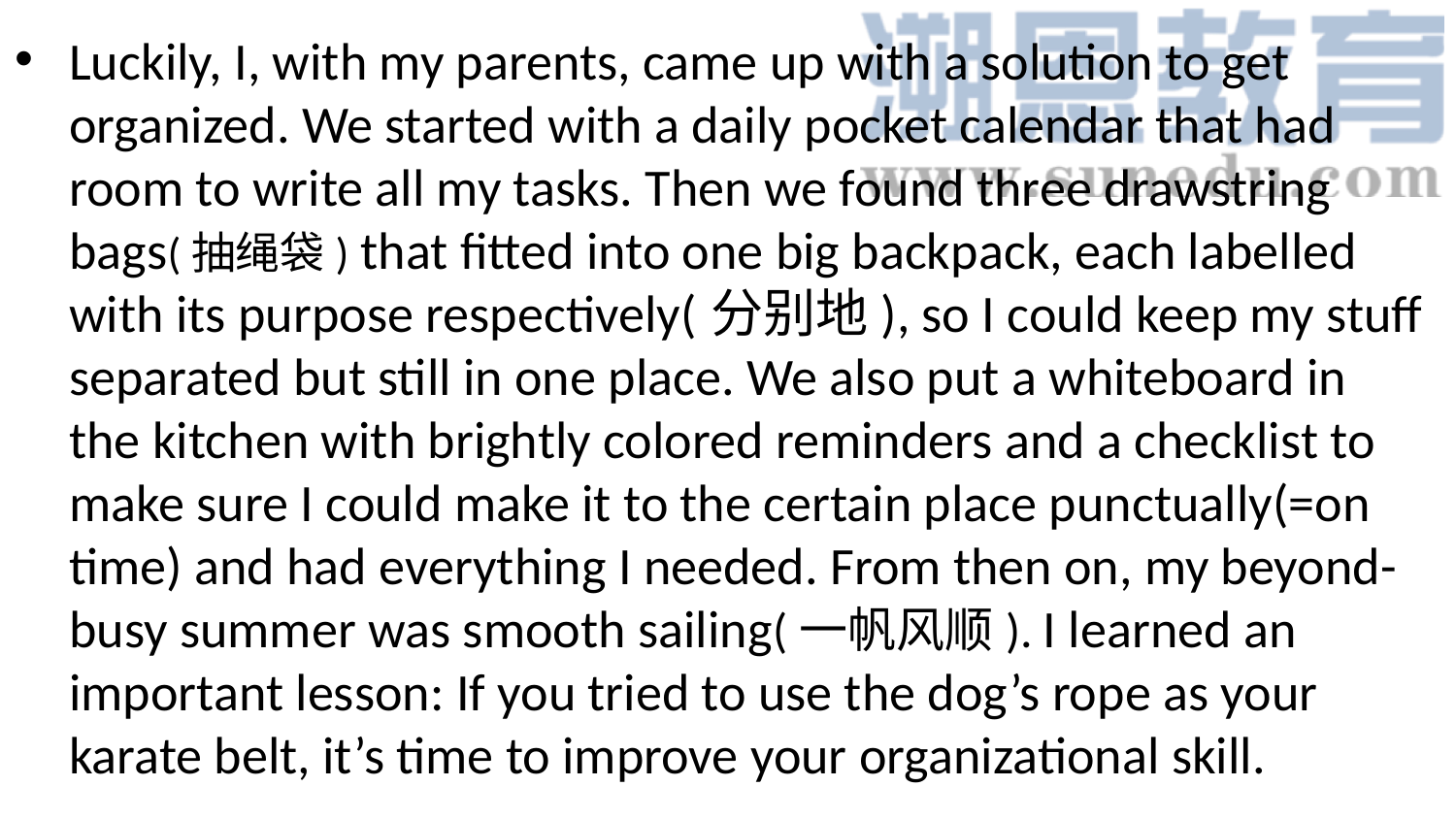

Luckily, I, with my parents, came up with a solution to get organized. We started with a daily pocket calendar that had room to write all my tasks. Then we found three drawstring bags(抽绳袋) that fitted into one big backpack, each labelled with its purpose respectively(分别地), so I could keep my stuff separated but still in one place. We also put a whiteboard in the kitchen with brightly colored reminders and a checklist to make sure I could make it to the certain place punctually(=on time) and had everything I needed. From then on, my beyond-busy summer was smooth sailing(一帆风顺). I learned an important lesson: If you tried to use the dog’s rope as your karate belt, it’s time to improve your organizational skill.